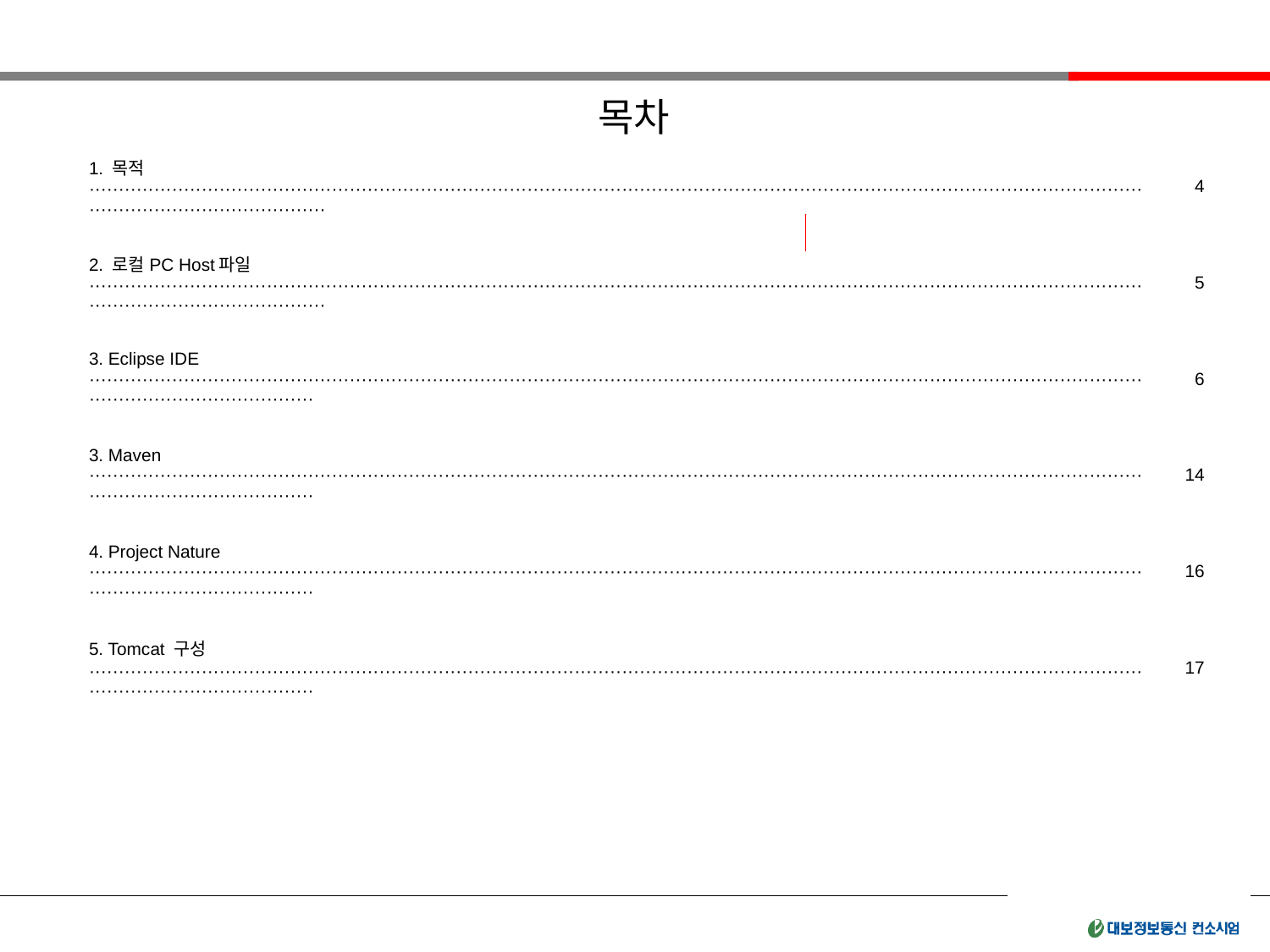

목차
|  |  |
| --- | --- |
| 1. 목적 ·························································································································································································································· | 4 |
| 2. 로컬PC Host파일 ·························································································································································································································· | 5 |
| 3. Eclipse IDE ························································································································································································································ | 6 |
| 3. Maven ························································································································································································································ | 14 |
| 4. Project Nature ························································································································································································································ | 16 |
| 5. Tomcat 구성 ························································································································································································································ | 17 |
|  |  |
|  |  |
|  |  |
|  |  |
|  |  |
|  |  |
|  |  |
|  |  |
|  |  |
|  |  |
|  |  |
|  |  |
|  |  |
|  |  |
|  |  |
|  |  |
|  |  |
|  |  |
|  |  |
|  |  |